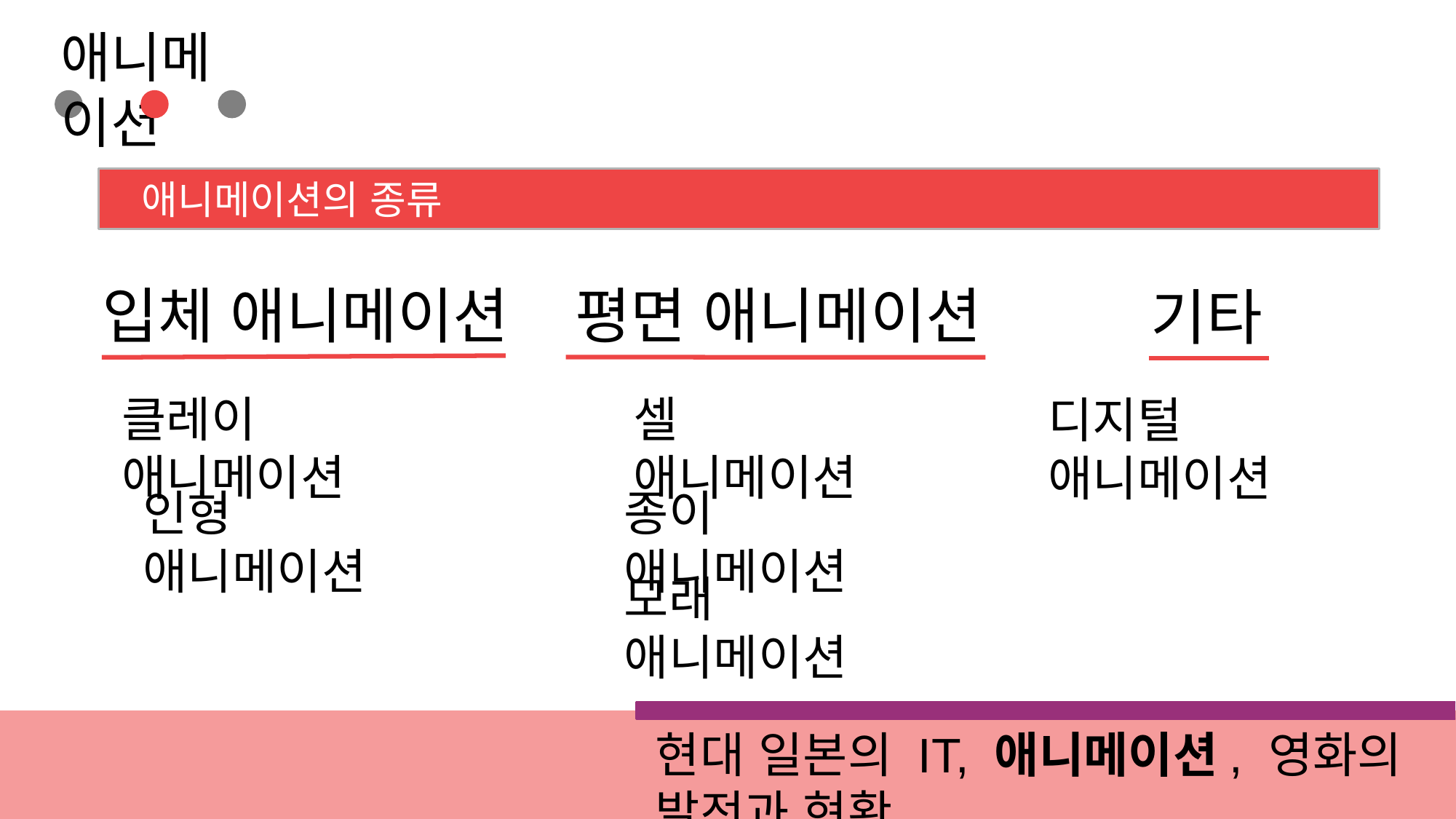

애니메이션

  애니메이션의 종류
입체 애니메이션
클레이 애니메이션
인형 애니메이션
평면 애니메이션
셀 애니메이션
종이 애니메이션
모래 애니메이션
기타
디지털 애니메이션

현대 일본의 IT, 애니메이션, 영화의 발전과 현황